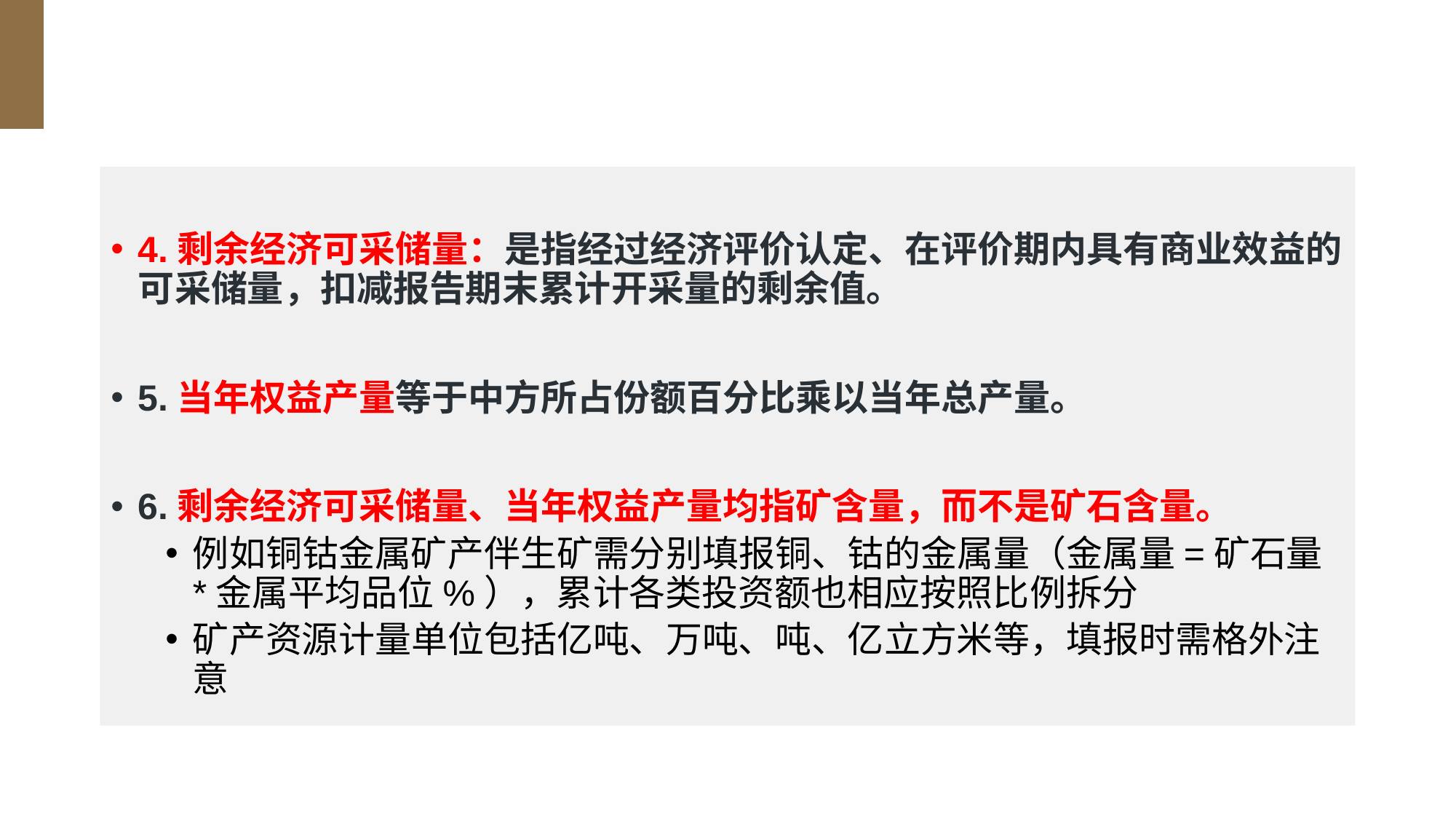

#

4.剩余经济可采储量：是指经过经济评价认定、在评价期内具有商业效益的可采储量，扣减报告期末累计开采量的剩余值。

5.当年权益产量等于中方所占份额百分比乘以当年总产量。

6.剩余经济可采储量、当年权益产量均指矿含量，而不是矿石含量。
例如铜钴金属矿产伴生矿需分别填报铜、钴的金属量（金属量=矿石量*金属平均品位%），累计各类投资额也相应按照比例拆分
矿产资源计量单位包括亿吨、万吨、吨、亿立方米等，填报时需格外注意